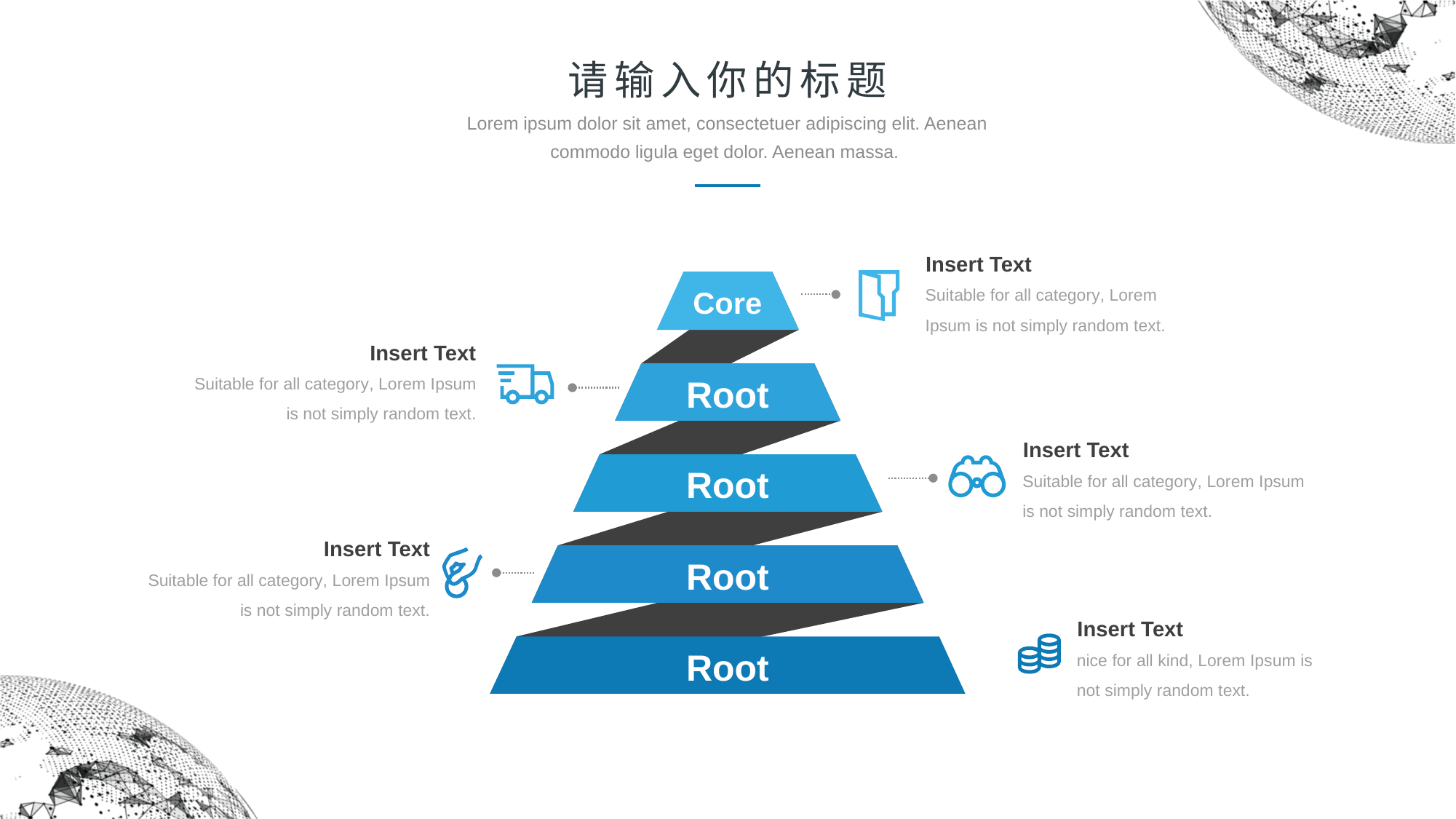

请输入你的标题
Lorem ipsum dolor sit amet, consectetuer adipiscing elit. Aenean commodo ligula eget dolor. Aenean massa.
Insert Text
Suitable for all category, Lorem Ipsum is not simply random text.

Core
Insert Text
Suitable for all category, Lorem Ipsum is not simply random text.

Root
Insert Text

Suitable for all category, Lorem Ipsum is not simply random text.
Root
Insert Text

Root
Suitable for all category, Lorem Ipsum is not simply random text.
Insert Text

nice for all kind, Lorem Ipsum is not simply random text.

Root